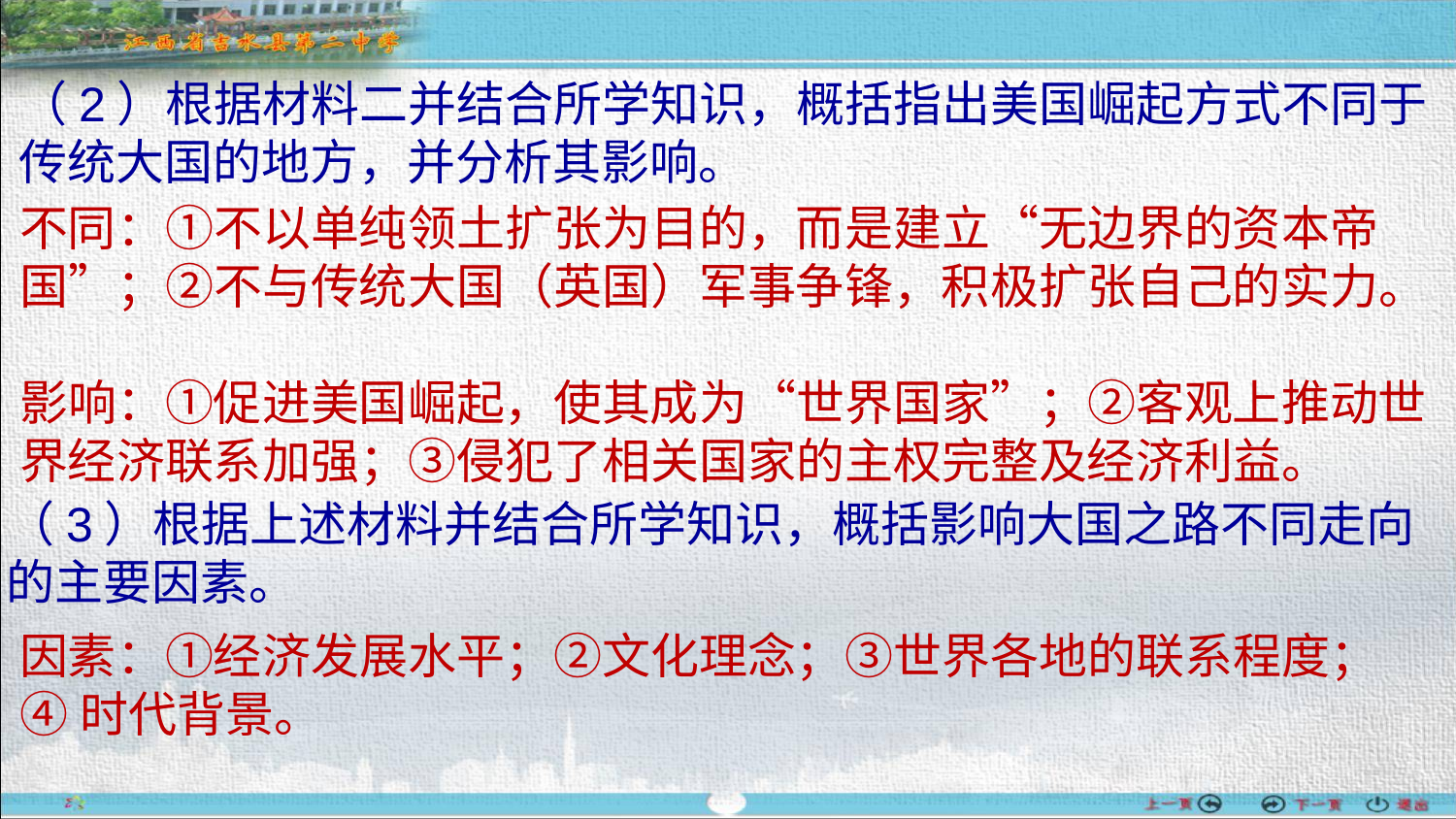

（2）根据材料二并结合所学知识，概括指出美国崛起方式不同于传统大国的地方，并分析其影响。
不同：①不以单纯领土扩张为目的，而是建立“无边界的资本帝国”；②不与传统大国（英国）军事争锋，积极扩张自己的实力。

影响：①促进美国崛起，使其成为“世界国家”；②客观上推动世界经济联系加强；③侵犯了相关国家的主权完整及经济利益。
（3）根据上述材料并结合所学知识，概括影响大国之路不同走向
的主要因素。
因素：①经济发展水平；②文化理念；③世界各地的联系程度；
④时代背景。